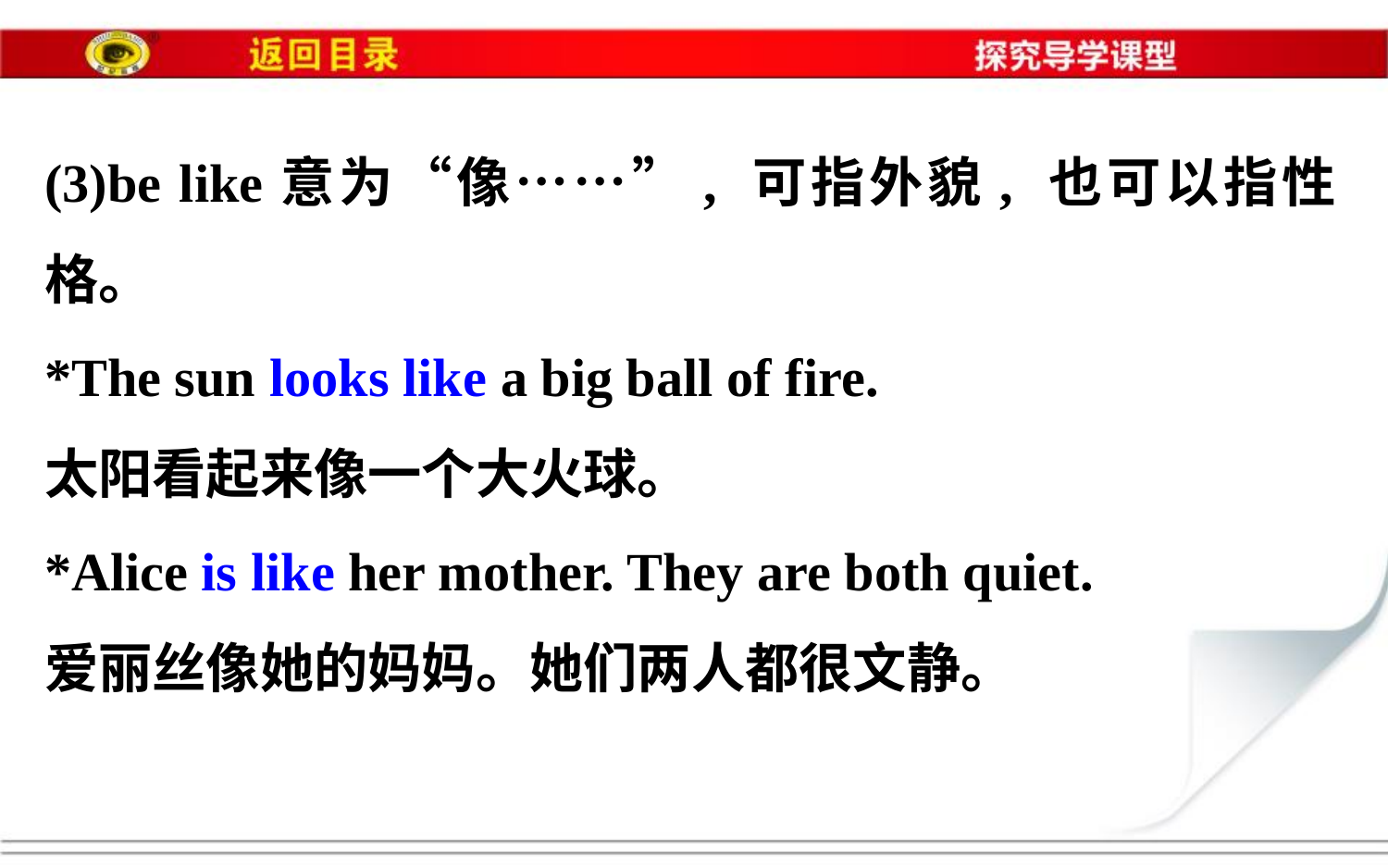

(3)be like意为“像……”, 可指外貌, 也可以指性格。
*The sun looks like a big ball of fire.
太阳看起来像一个大火球。
*Alice is like her mother. They are both quiet.
爱丽丝像她的妈妈。她们两人都很文静。